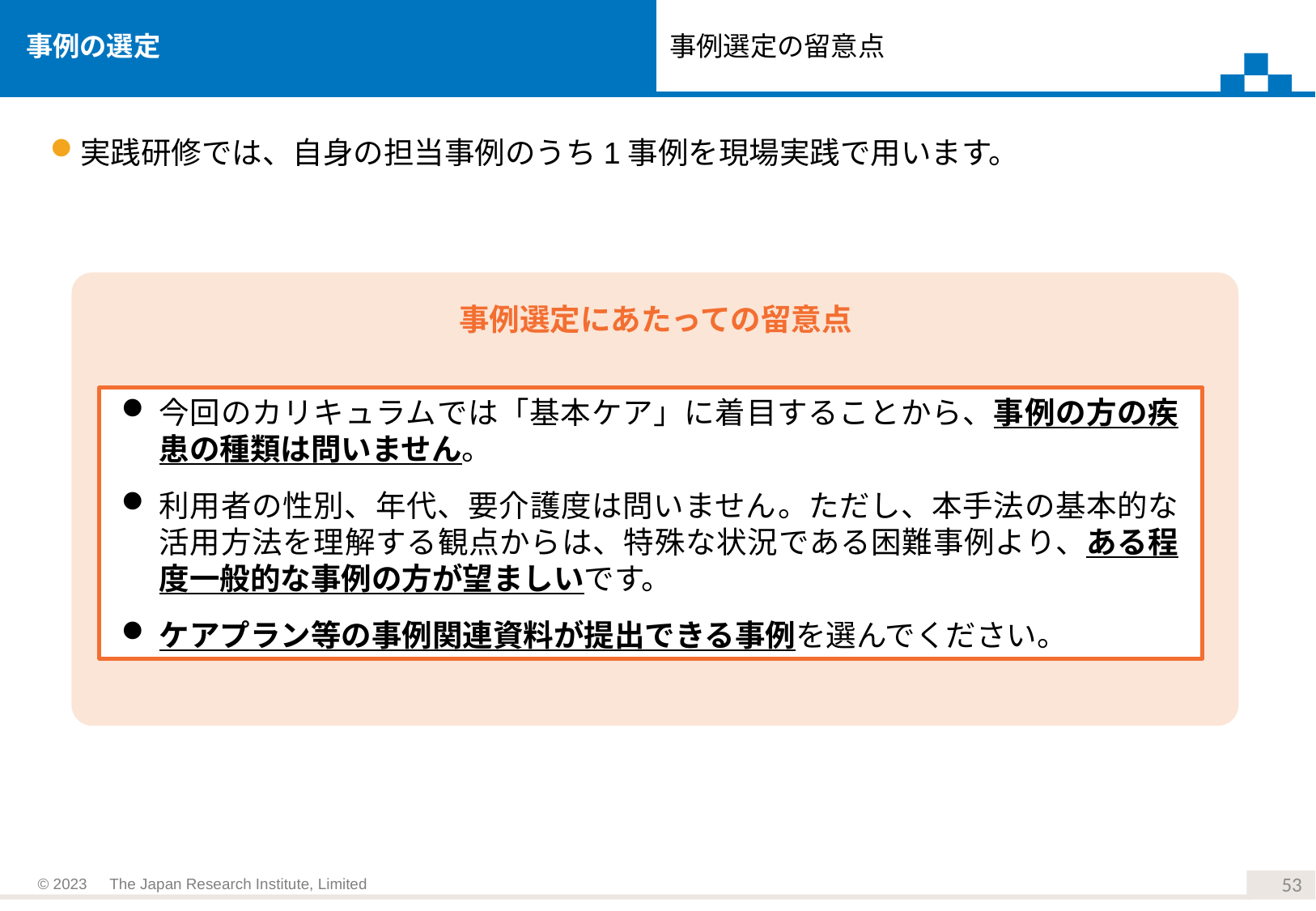

# 事例の選定
事例選定の留意点
実践研修では、自身の担当事例のうち1事例を現場実践で用います。

事例選定にあたっての留意点
今回のカリキュラムでは「基本ケア」に着目することから、事例の方の疾患の種類は問いません。
利用者の性別、年代、要介護度は問いません	。ただし、本手法の基本的な活用方法を理解する観点からは、特殊な状況である困難事例より、ある程度一般的な事例の方が望ましいです。
ケアプラン等の事例関連資料が提出できる事例を選んでください。
53